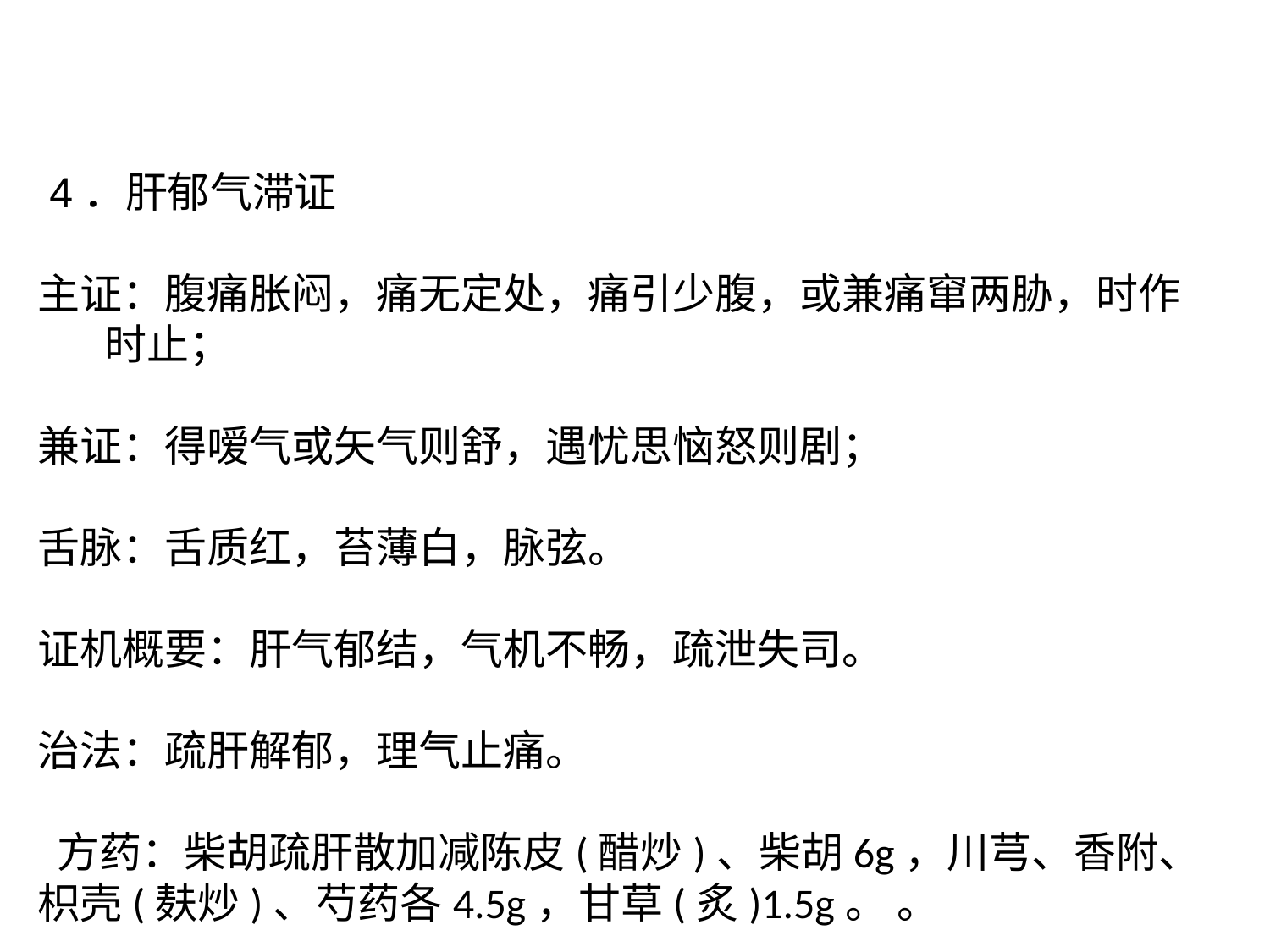

4．肝郁气滞证

主证：腹痛胀闷，痛无定处，痛引少腹，或兼痛窜两胁，时作
      时止；

兼证：得嗳气或矢气则舒，遇忧思恼怒则剧；

舌脉：舌质红，苔薄白，脉弦。

证机概要：肝气郁结，气机不畅，疏泄失司。

治法：疏肝解郁，理气止痛。

 方药：柴胡疏肝散加减陈皮(醋炒)、柴胡6g，川芎、香附、
枳壳(麸炒)、芍药各4.5g，甘草(炙)1.5g。 。